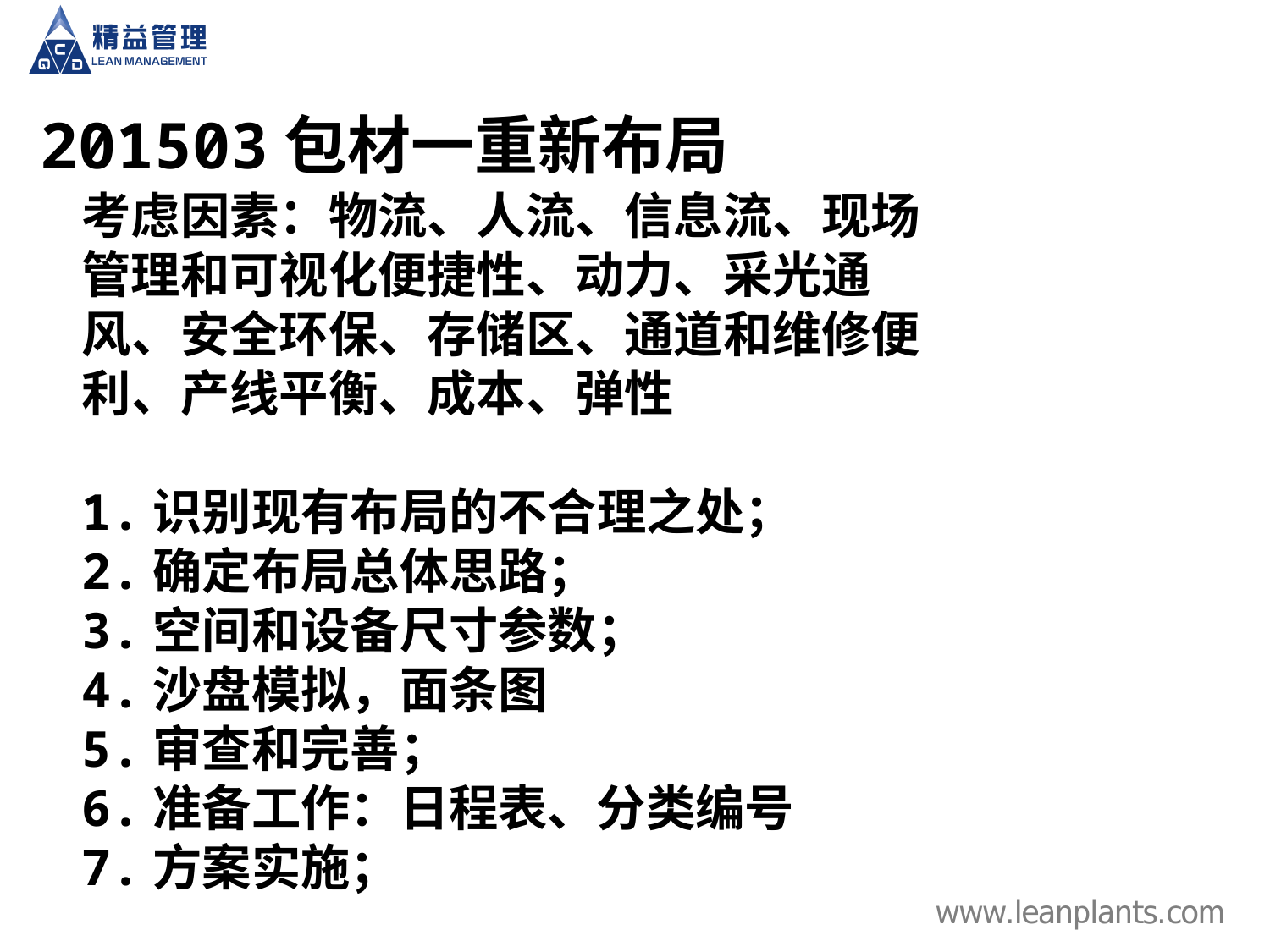

201503包材一重新布局
考虑因素：物流、人流、信息流、现场管理和可视化便捷性、动力、采光通风、安全环保、存储区、通道和维修便利、产线平衡、成本、弹性

1.识别现有布局的不合理之处；
2.确定布局总体思路；
3.空间和设备尺寸参数；
4.沙盘模拟，面条图
5.审查和完善；
6.准备工作：日程表、分类编号
7.方案实施；